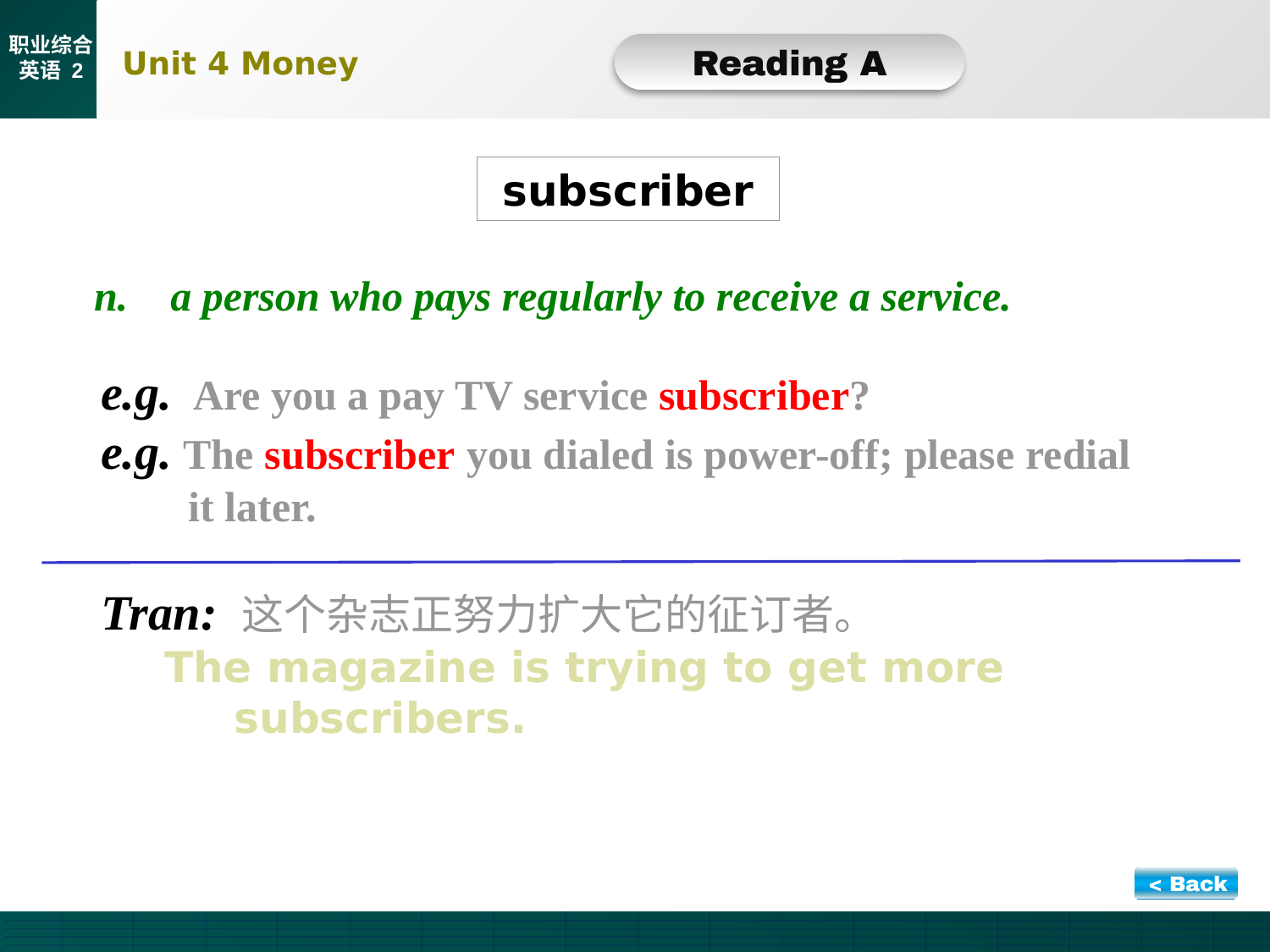

Reading A
subscriber
n.    a person who pays regularly to receive a service.
e.g.  Are you a pay TV service subscriber?
e.g. The subscriber you dialed is power-off; please redial it later.

Tran: 这个杂志正努力扩大它的征订者。
      The magazine is trying to get more
         subscribers.

< Back